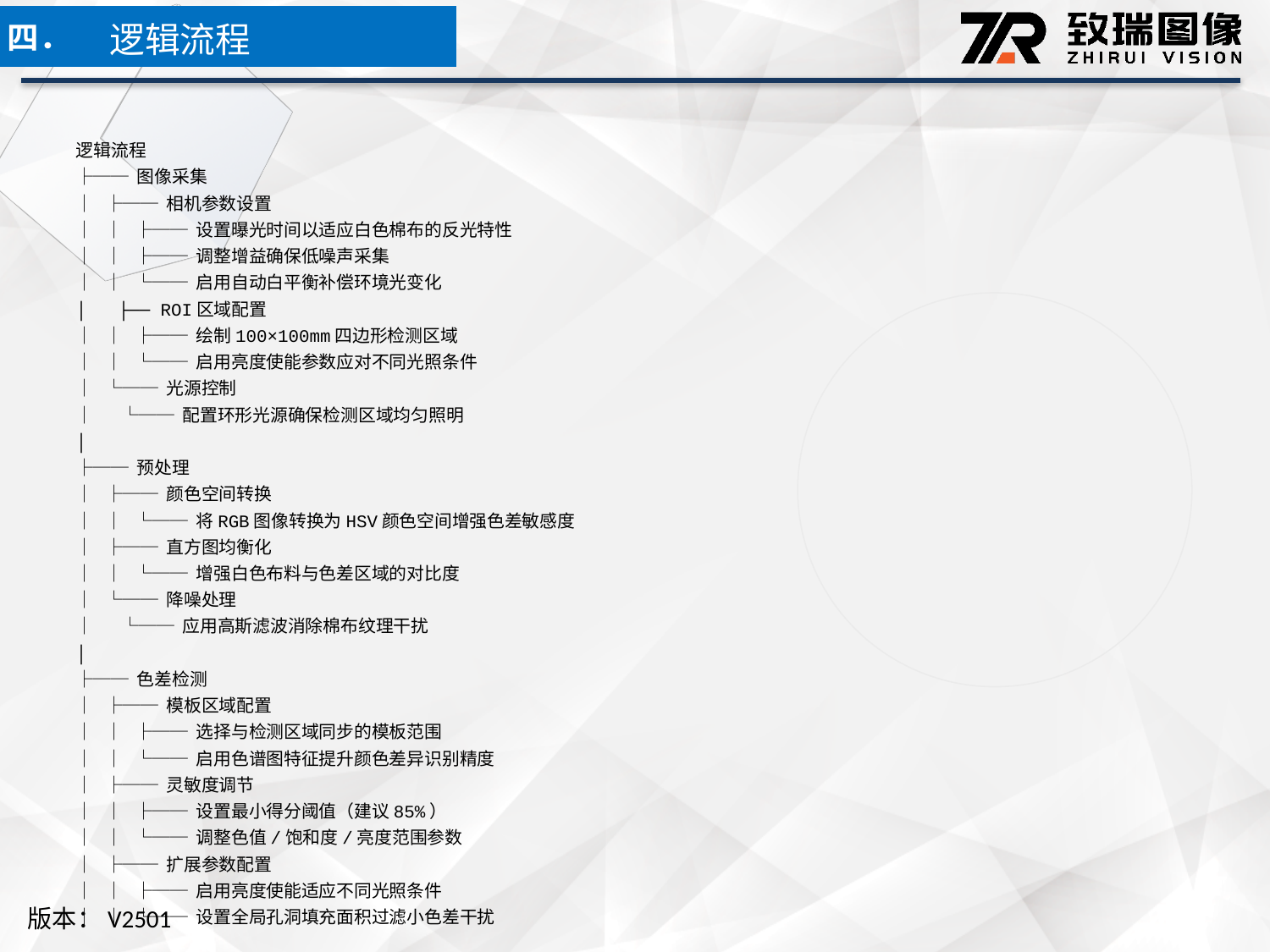

逻辑流程
四．

逻辑流程
├── 图像采集
│   ├── 相机参数设置
│   │   ├── 设置曝光时间以适应白色棉布的反光特性
│   │   ├── 调整增益确保低噪声采集
│   │   └── 启用自动白平衡补偿环境光变化
│   ├── ROI区域配置
│   │   ├── 绘制100×100mm四边形检测区域
│   │   └── 启用亮度使能参数应对不同光照条件
│   └── 光源控制
│       └── 配置环形光源确保检测区域均匀照明
│
├── 预处理
│   ├── 颜色空间转换
│   │   └── 将RGB图像转换为HSV颜色空间增强色差敏感度
│   ├── 直方图均衡化
│   │   └── 增强白色布料与色差区域的对比度
│   └── 降噪处理
│       └── 应用高斯滤波消除棉布纹理干扰
│
├── 色差检测
│   ├── 模板区域配置
│   │   ├── 选择与检测区域同步的模板范围
│   │   └── 启用色谱图特征提升颜色差异识别精度
│   ├── 灵敏度调节
│   │   ├── 设置最小得分阈值（建议85%）
│   │   └── 调整色值/饱和度/亮度范围参数
│   ├── 扩展参数配置
│   │   ├── 启用亮度使能适应不同光照条件
│   │   └── 设置全局孔洞填充面积过滤小色差干扰